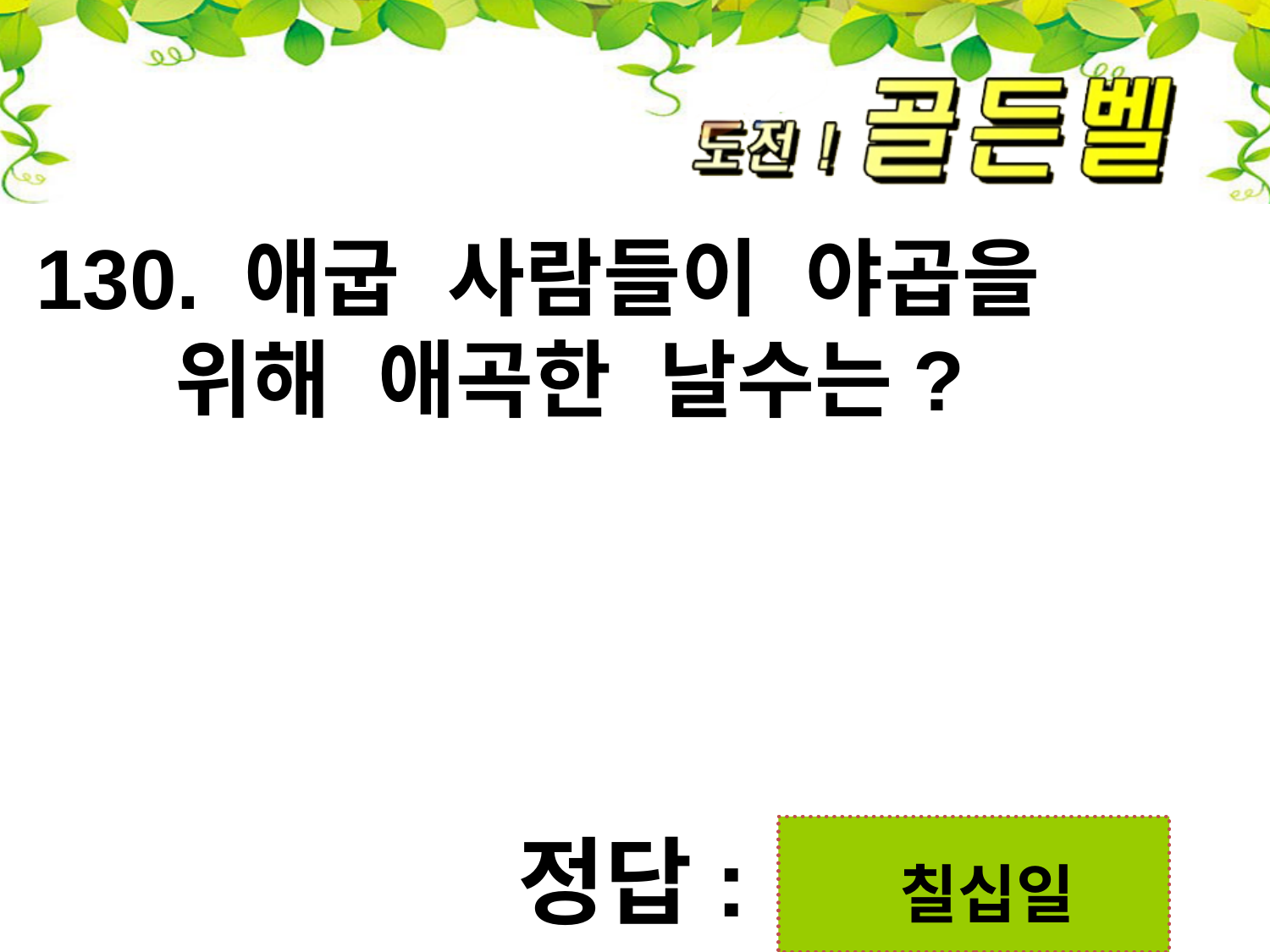

130. 애굽  사람들이  야곱을
      위해  애곡한  날수는?
첨성대
정답:
 칠십일